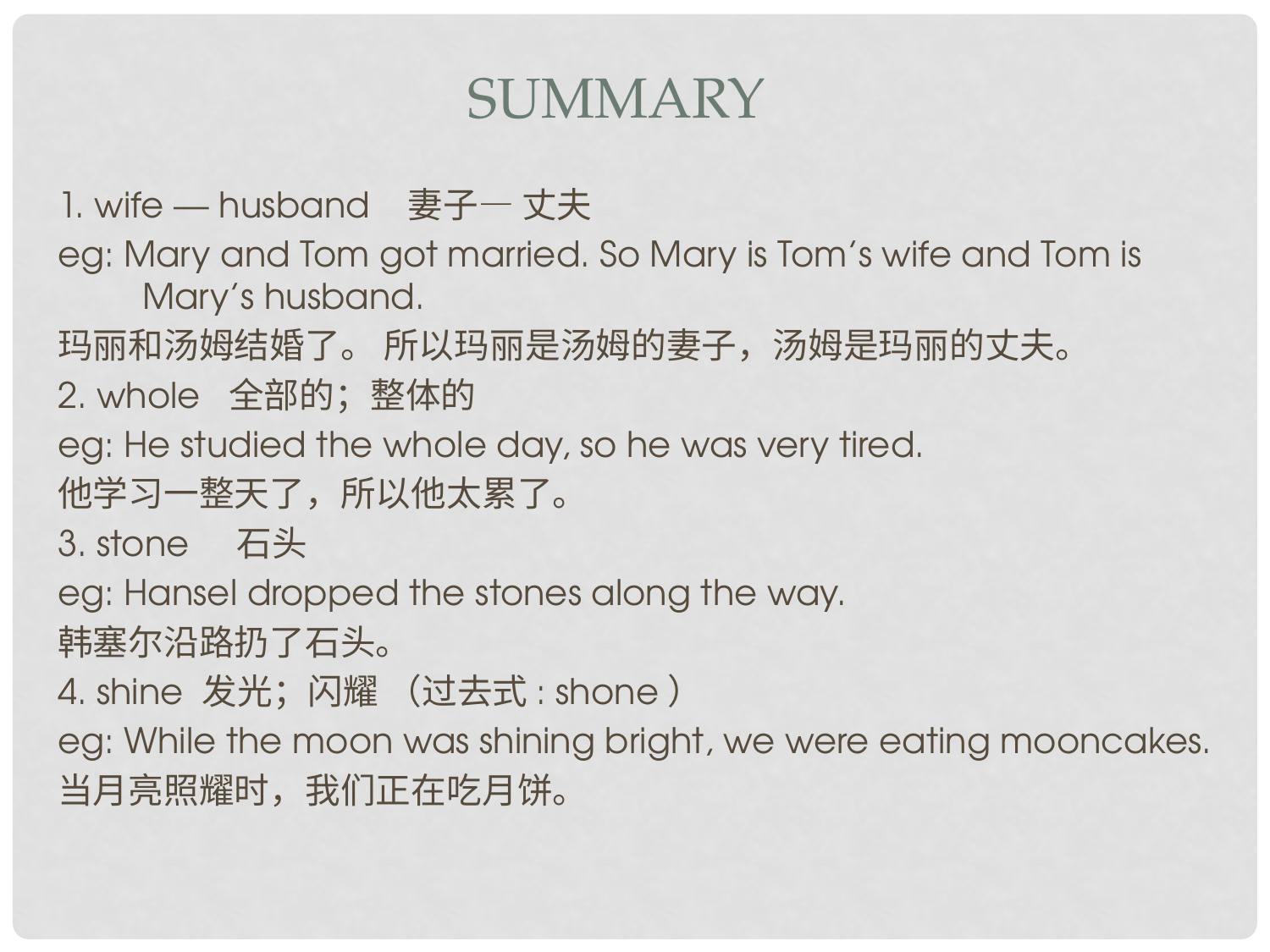

summary
1. wife — husband   妻子— 丈夫
eg: Mary and Tom got married. So Mary is Tom’s wife and Tom is Mary’s husband.
玛丽和汤姆结婚了。 所以玛丽是汤姆的妻子，汤姆是玛丽的丈夫。
2. whole  全部的；整体的
eg: He studied the whole day, so he was very tired.
他学习一整天了，所以他太累了。
3. stone    石头
eg: Hansel dropped the stones along the way.
韩塞尔沿路扔了石头。
4. shine 发光；闪耀 （过去式: shone）
eg: While the moon was shining bright, we were eating mooncakes.
当月亮照耀时，我们正在吃月饼。